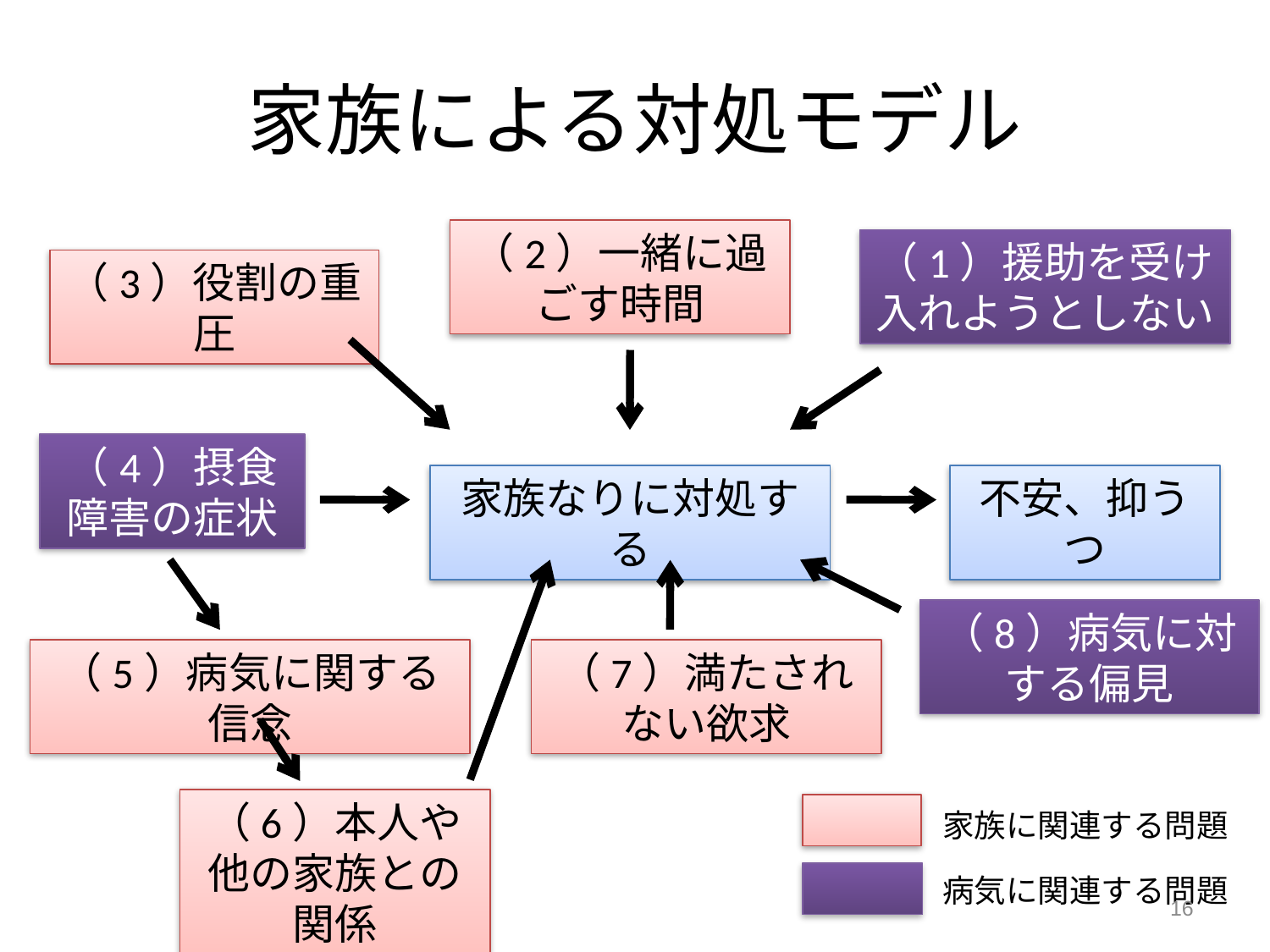

# 家族による対処モデル
（2）一緒に過ごす時間
（1）援助を受け入れようとしない
（3）役割の重圧
（4）摂食障害の症状
家族なりに対処する
不安、抑うつ
（8）病気に対する偏見
（5）病気に関する信念
（7）満たされない欲求
（6）本人や他の家族との関係

家族に関連する問題

病気に関連する問題
16